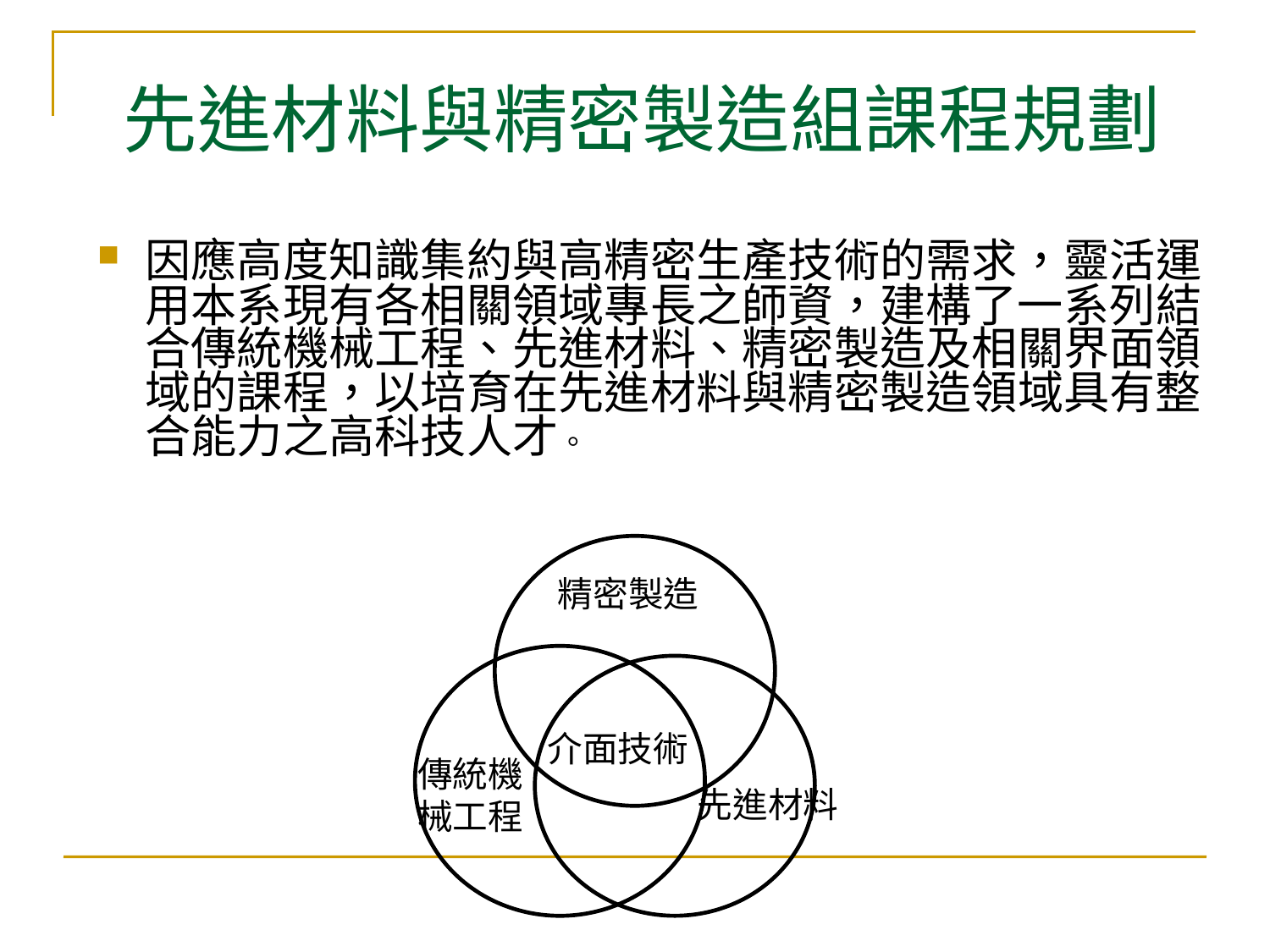

# 先進材料與精密製造組課程規劃
因應高度知識集約與高精密生產技術的需求，靈活運用本系現有各相關領域專長之師資，建構了一系列結合傳統機械工程、先進材料、精密製造及相關界面領域的課程，以培育在先進材料與精密製造領域具有整合能力之高科技人才。

精密製造

介面技術
傳統機械工程
先進材料